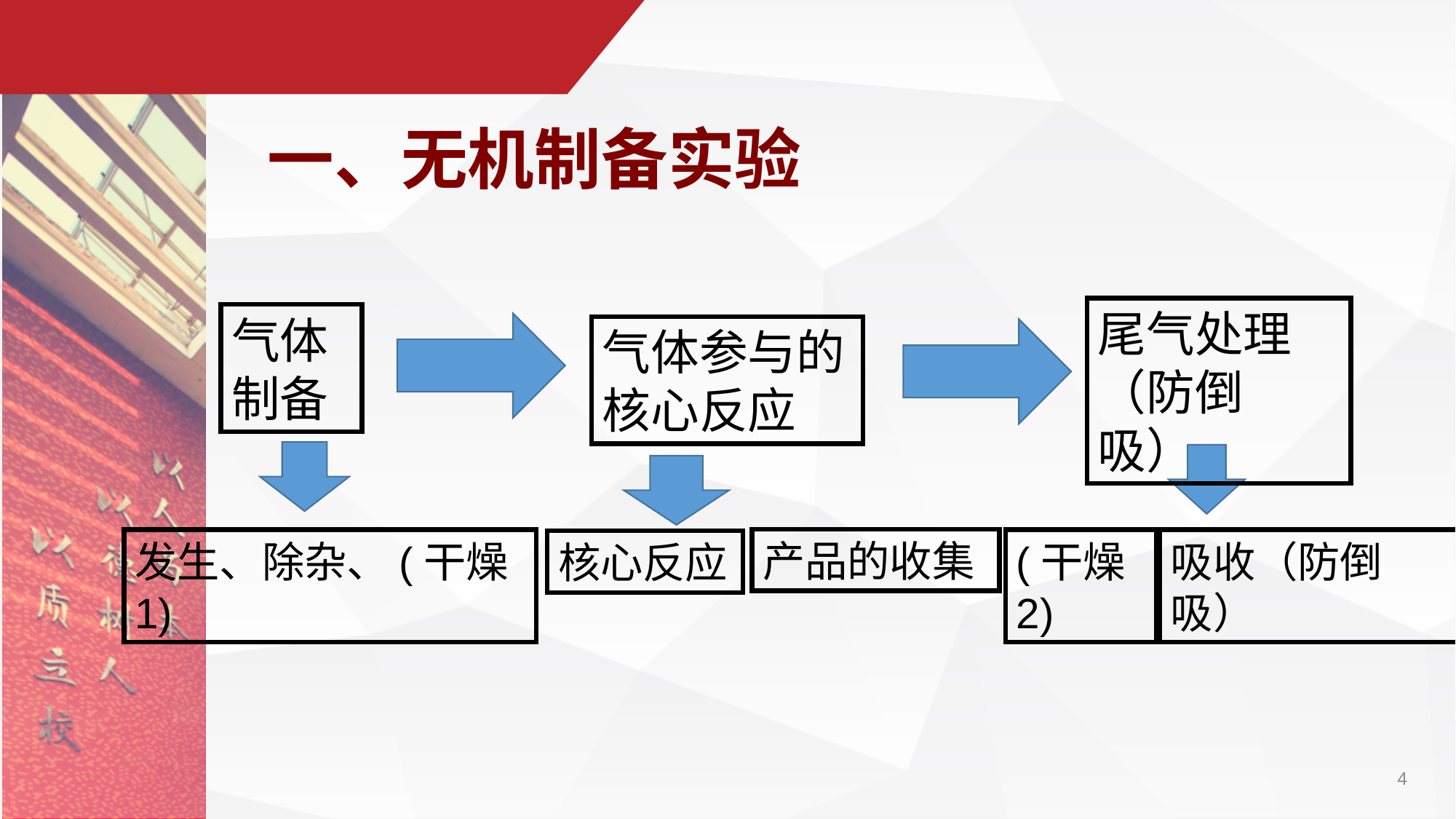

一、无机制备实验
尾气处理（防倒吸）

气体制备

气体参与的核心反应

发生、除杂、(干燥1)

吸收（防倒吸）

产品的收集
(干燥2)
核心反应
4